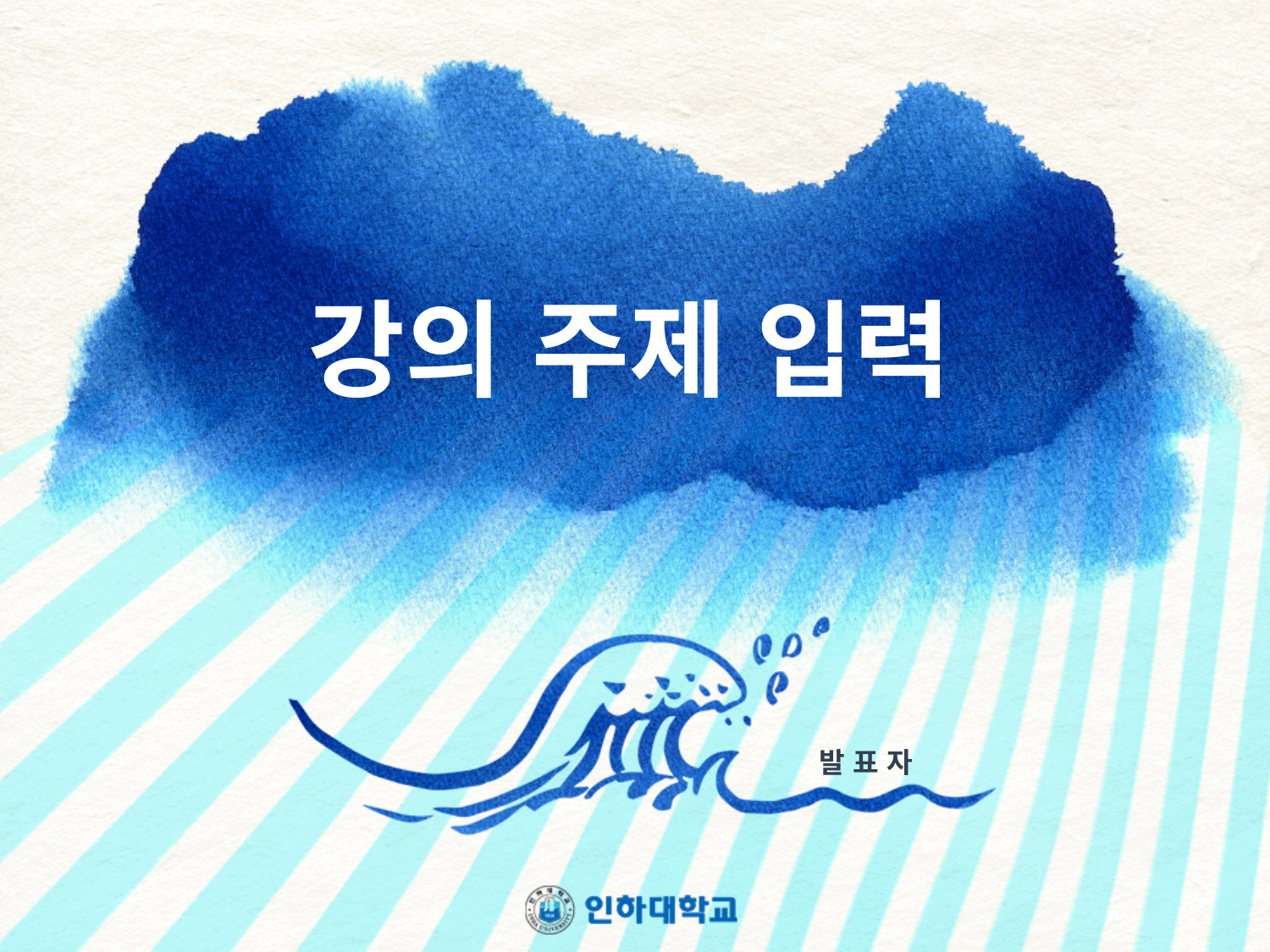

# 강의 주제 입력
발 표 자